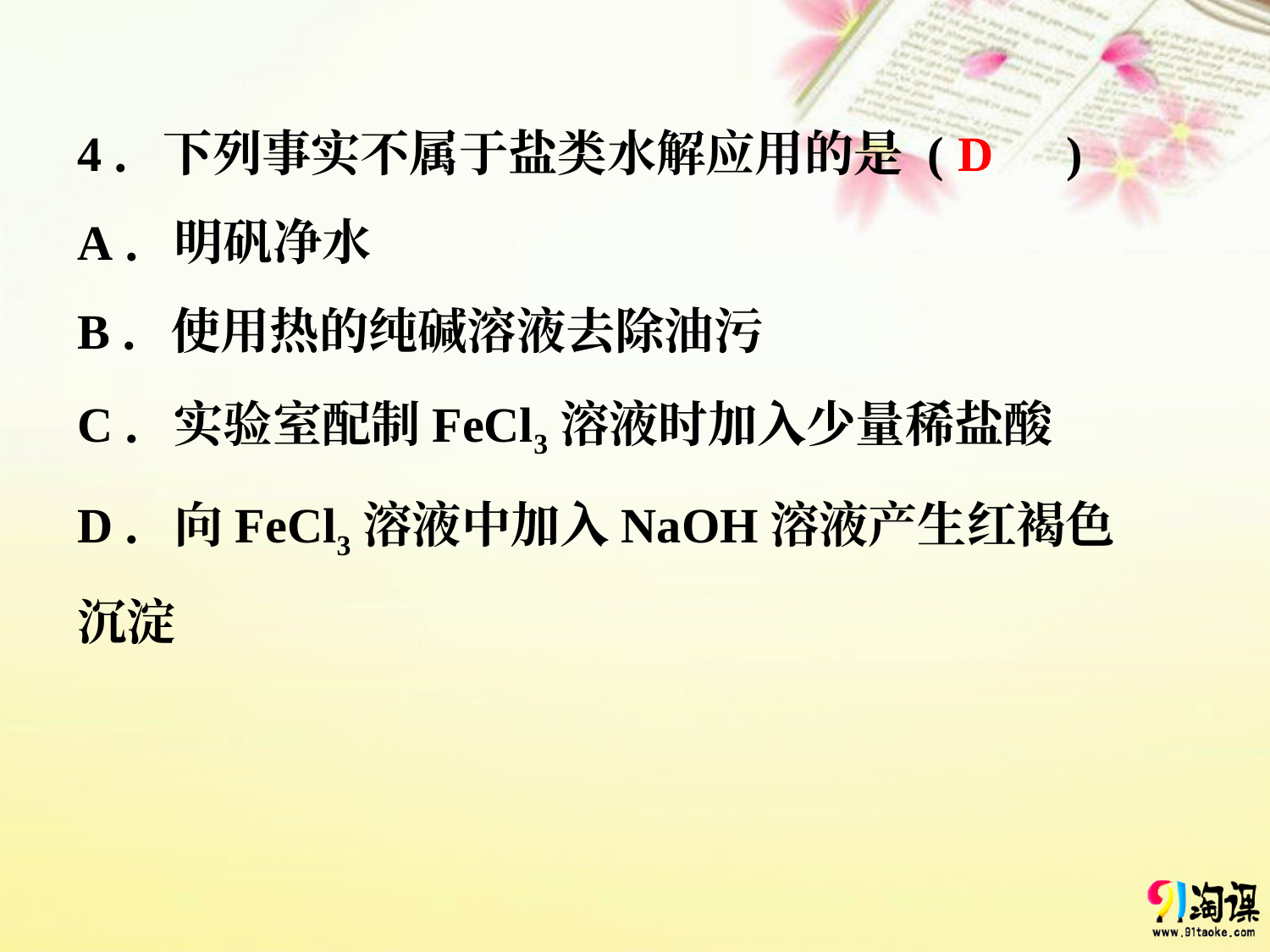

4．下列事实不属于盐类水解应用的是 (　　)
A．明矾净水
B．使用热的纯碱溶液去除油污
C．实验室配制FeCl3溶液时加入少量稀盐酸
D．向FeCl3溶液中加入NaOH溶液产生红褐色沉淀
D